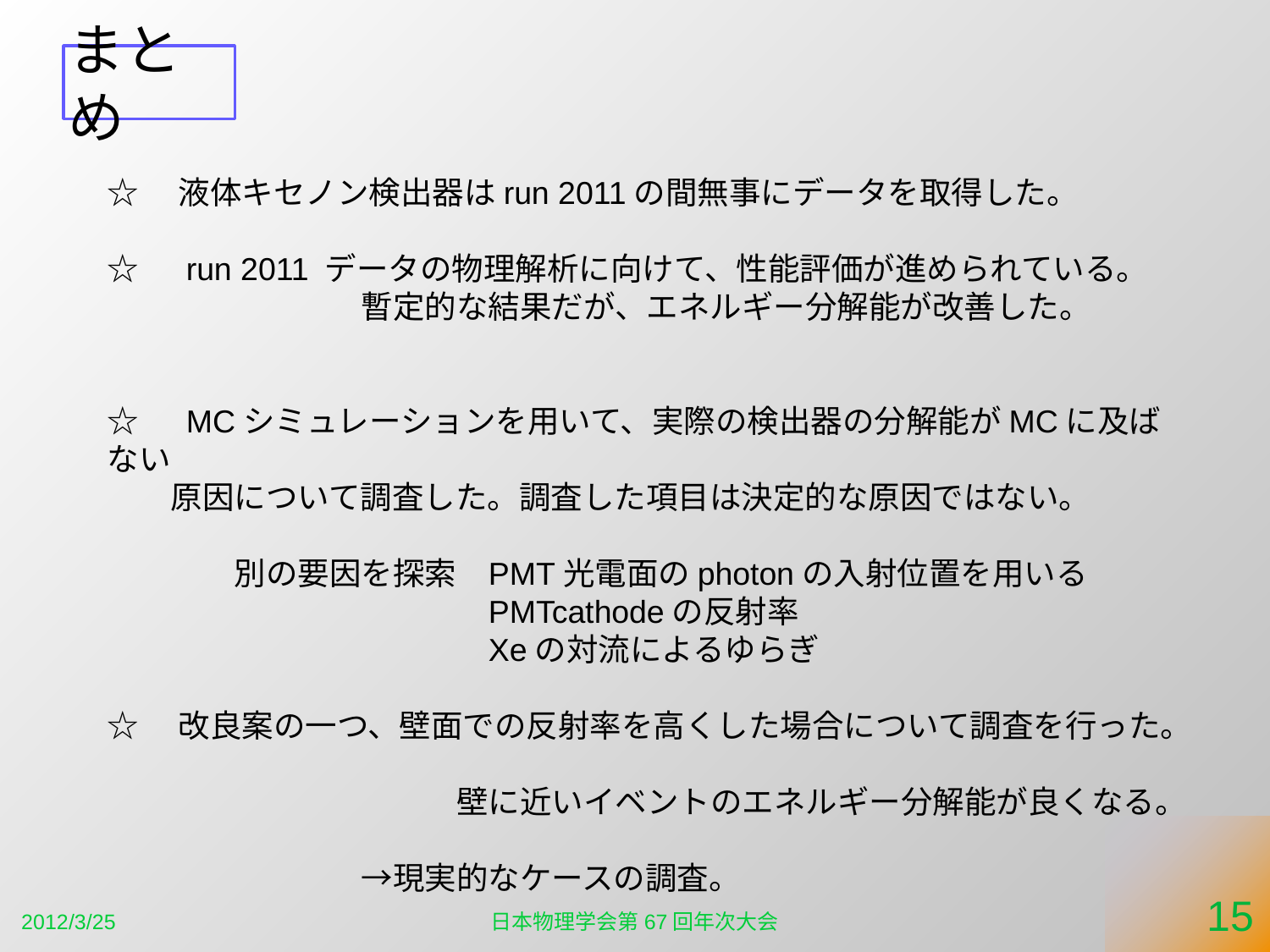

# まとめ
☆　液体キセノン検出器はrun 2011の間無事にデータを取得した。

☆　run 2011 データの物理解析に向けて、性能評価が進められている。
		暫定的な結果だが、エネルギー分解能が改善した。

☆　MCシミュレーションを用いて、実際の検出器の分解能がMCに及ばない
　　原因について調査した。調査した項目は決定的な原因ではない。

	別の要因を探索 	PMT光電面のphotonの入射位置を用いる
			PMTcathodeの反射率
			Xeの対流によるゆらぎ

☆　改良案の一つ、壁面での反射率を高くした場合について調査を行った。
　　　　　　　　　　　壁に近いイベントのエネルギー分解能が良くなる。

　　		→現実的なケースの調査。
15
2012/3/25
日本物理学会第67回年次大会